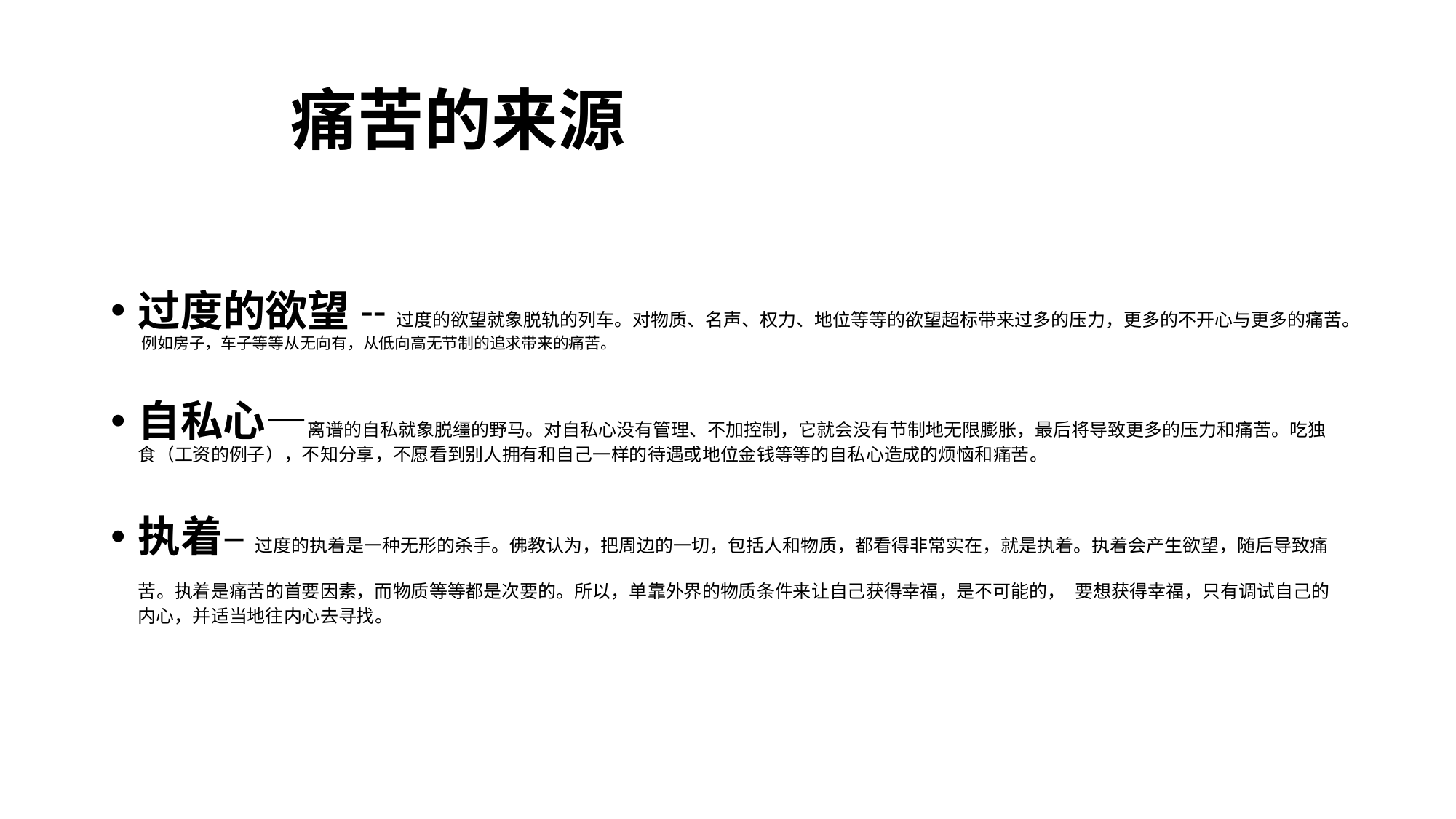

# 痛苦的来源

过度的欲望--过度的欲望就象脱轨的列车。对物质、名声、权力、地位等等的欲望超标带来过多的压力，更多的不开心与更多的痛苦。 例如房子，车子等等从无向有，从低向高无节制的追求带来的痛苦。

自私心—离谱的自私就象脱缰的野马。对自私心没有管理、不加控制，它就会没有节制地无限膨胀，最后将导致更多的压力和痛苦。吃独食（工资的例子），不知分享，不愿看到别人拥有和自己一样的待遇或地位金钱等等的自私心造成的烦恼和痛苦。

执着– 过度的执着是一种无形的杀手。佛教认为，把周边的一切，包括人和物质，都看得非常实在，就是执着。执着会产生欲望，随后导致痛苦。执着是痛苦的首要因素，而物质等等都是次要的。所以，单靠外界的物质条件来让自己获得幸福，是不可能的， 要想获得幸福，只有调试自己的内心，并适当地往内心去寻找。